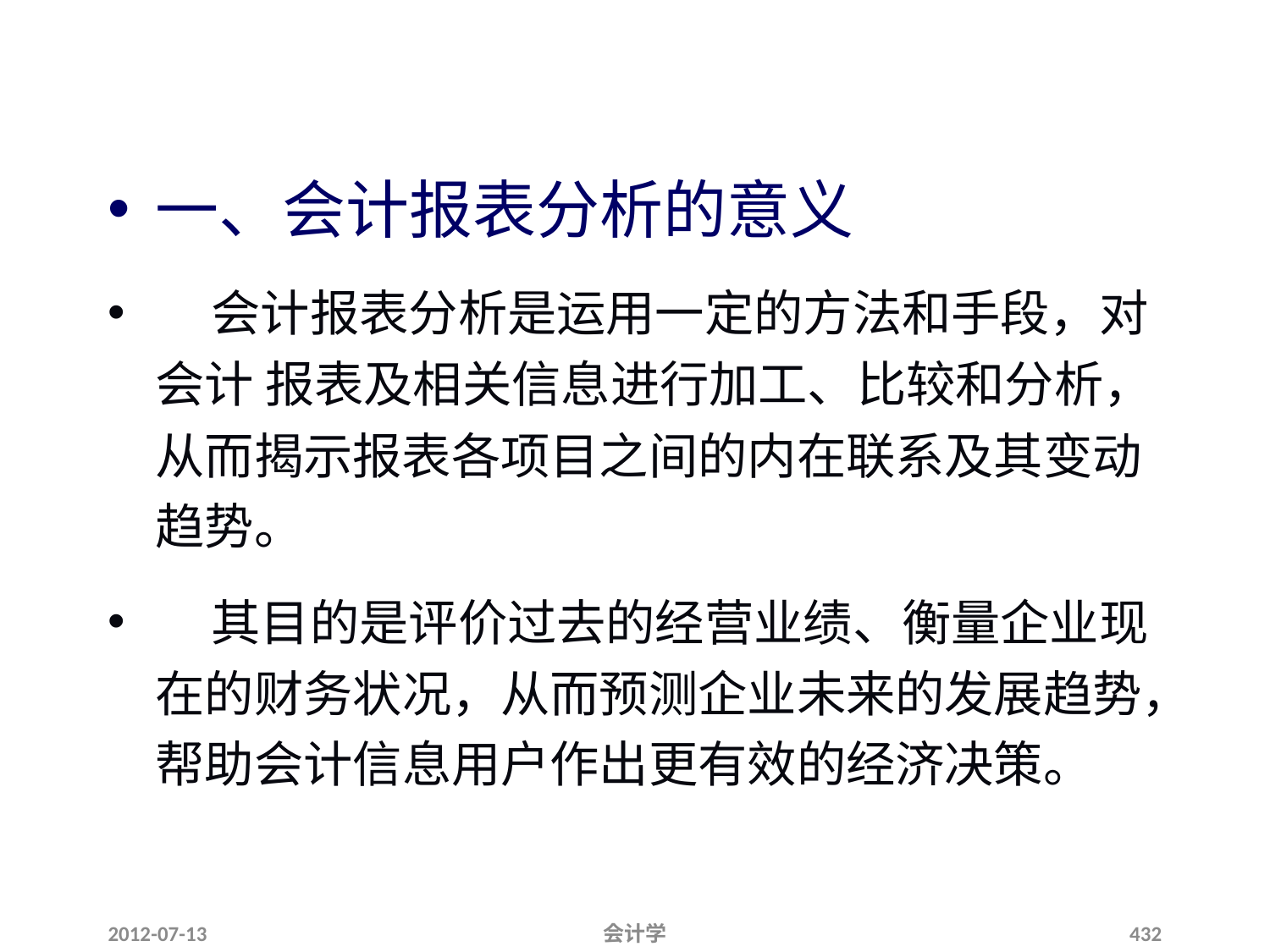

# 第六节  会计报表分析
一、会计报表分析的意义
    会计报表分析是运用一定的方法和手段，对会计 报表及相关信息进行加工、比较和分析，从而揭示报表各项目之间的内在联系及其变动趋势。
    其目的是评价过去的经营业绩、衡量企业现在的财务状况，从而预测企业未来的发展趋势，帮助会计信息用户作出更有效的经济决策。
2012-07-13
会计学
432